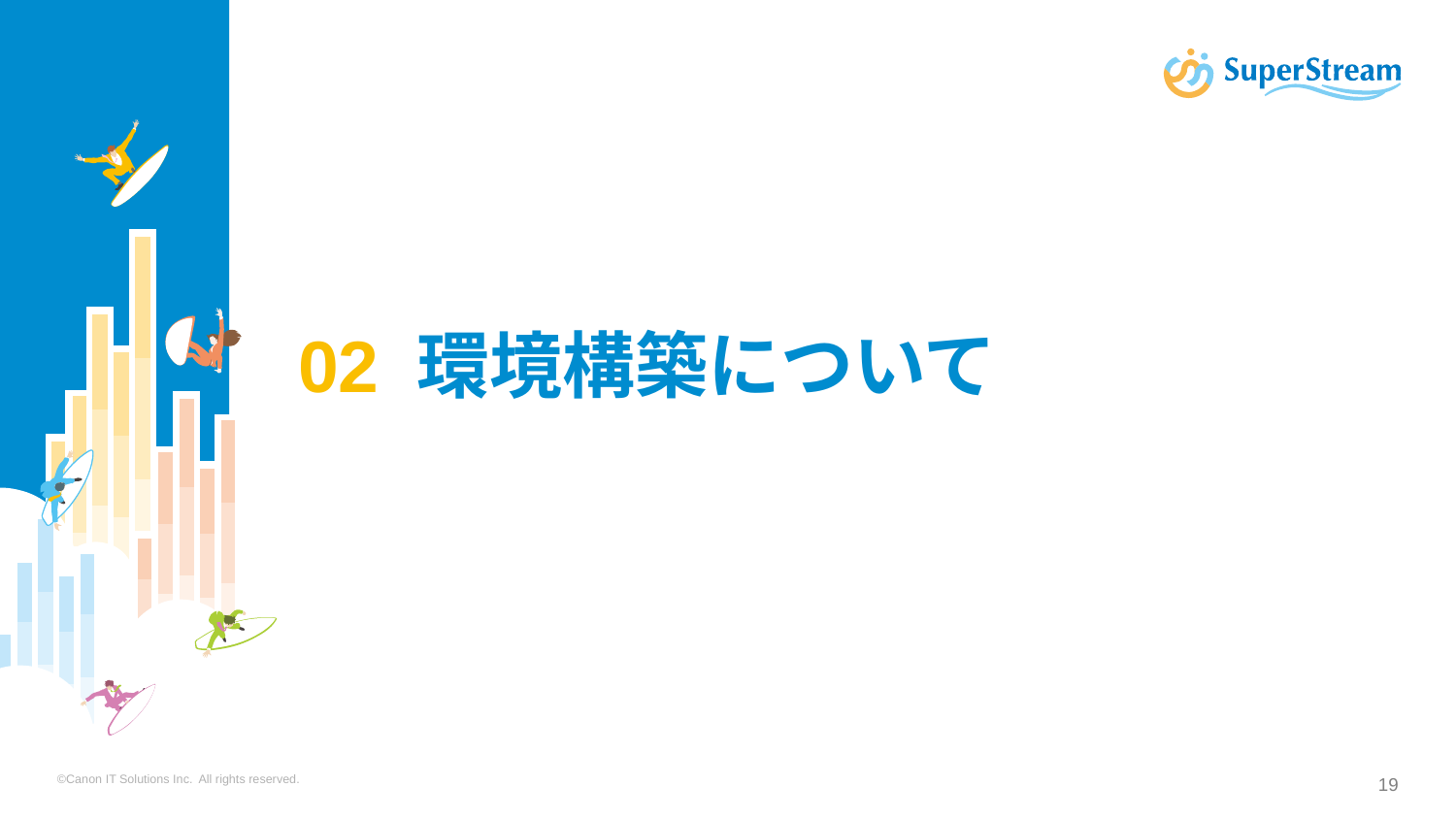

# 02 環境構築について
©Canon IT Solutions Inc.  All rights reserved.
19